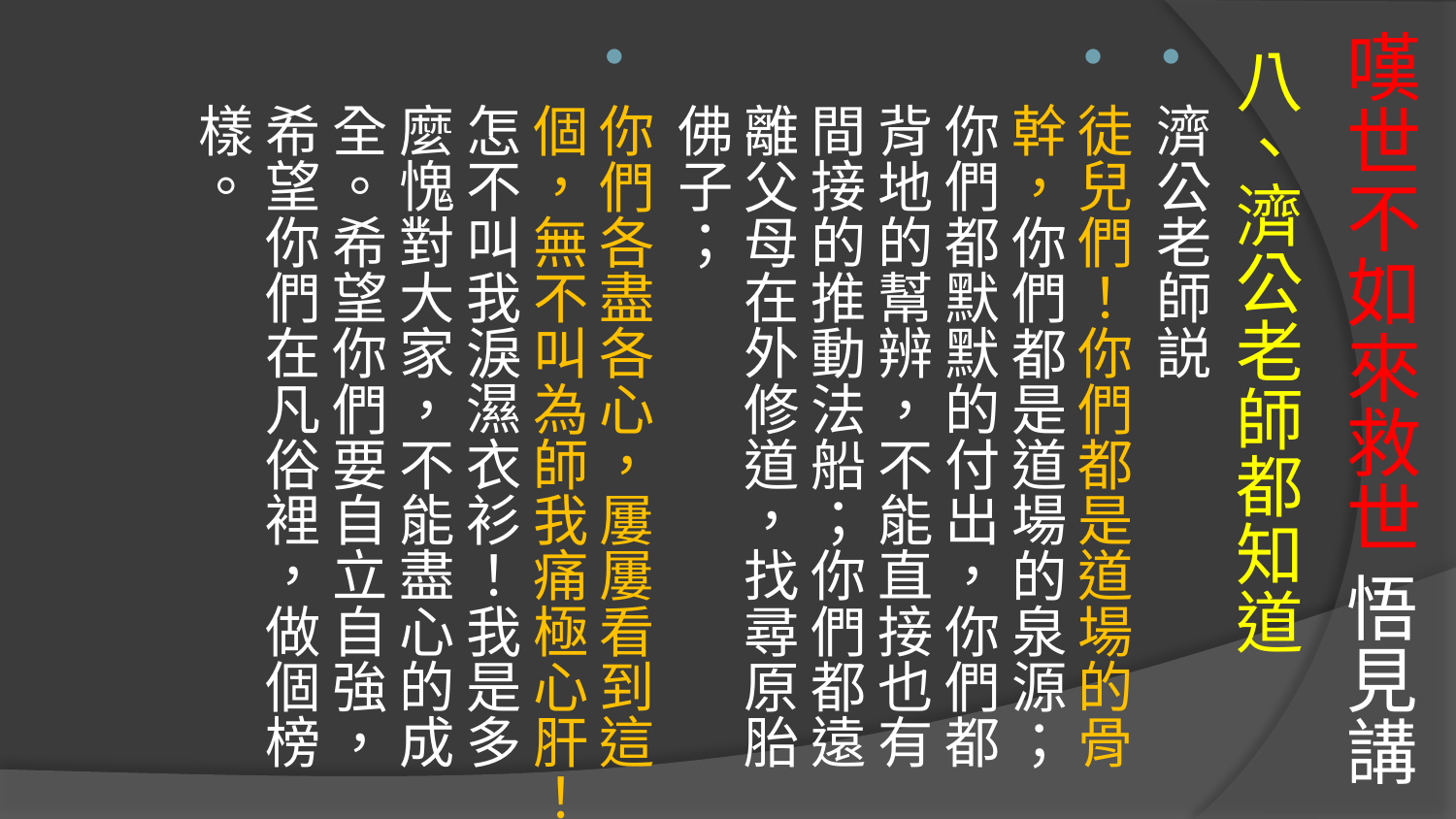

# 嘆世不如來救世 悟見講
八、濟公老師都知道
濟公老師説
徒兒們！你們都是道場的骨幹，你們都是道場的泉源；你們都默默的付出，你們都背地的幫辨，不能直接也有間接的推動法船；你們都遠離父母在外修道，找尋原胎佛子；
你們各盡各心，屢屢看到這個，無不叫為師我痛極心肝！怎不叫我淚濕衣衫！我是多麼愧對大家，不能盡心的成全。希望你們要自立自強，希望你們在凡俗裡，做個榜樣。